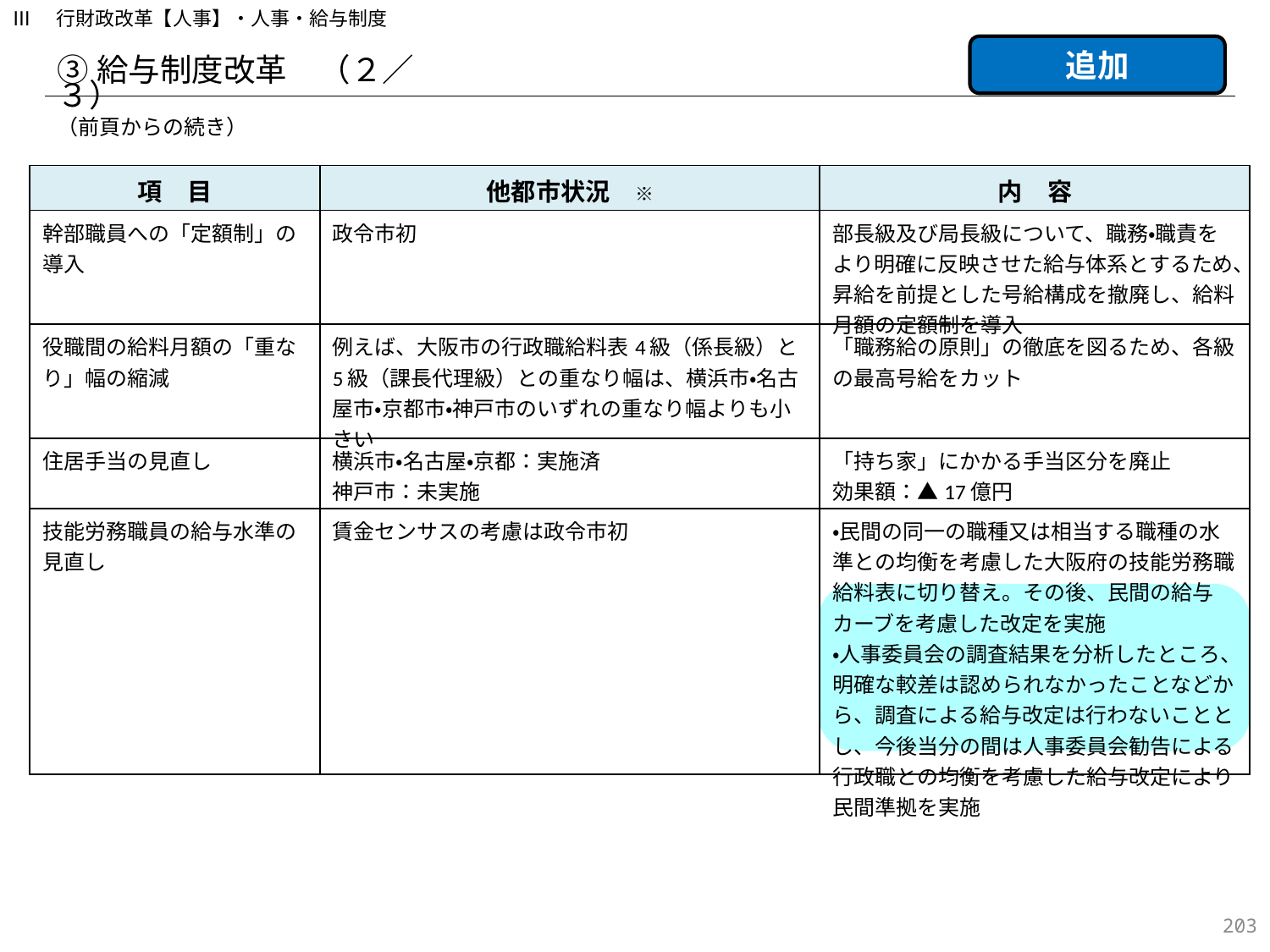

Ⅲ　行財政改革【人事】・人事・給与制度
追加
③給与制度改革　（２／３）

（前頁からの続き）
| 項　目 | 他都市状況　※ | 内　容 |
| --- | --- | --- |
| 幹部職員への「定額制」の導入 | 政令市初 | 部長級及び局長級について、職務・職責をより明確に反映させた給与体系とするため、昇給を前提とした号給構成を撤廃し、給料月額の定額制を導入 |
| 役職間の給料月額の「重なり」幅の縮減 | 例えば、大阪市の行政職給料表4級（係長級）と5級（課長代理級）との重なり幅は、横浜市・名古屋市・京都市・神戸市のいずれの重なり幅よりも小さい | 「職務給の原則」の徹底を図るため、各級の最高号給をカット |
| 住居手当の見直し | 横浜市・名古屋・京都：実施済 神戸市：未実施 | 「持ち家」にかかる手当区分を廃止 効果額：▲17億円 |
| 技能労務職員の給与水準の見直し | 賃金センサスの考慮は政令市初 | ・民間の同一の職種又は相当する職種の水準との均衡を考慮した大阪府の技能労務職給料表に切り替え。その後、民間の給与カーブを考慮した改定を実施 ・人事委員会の調査結果を分析したところ、明確な較差は認められなかったことなどから、調査による給与改定は行わないこととし、今後当分の間は人事委員会勧告による行政職との均衡を考慮した給与改定により民間準拠を実施 |

203